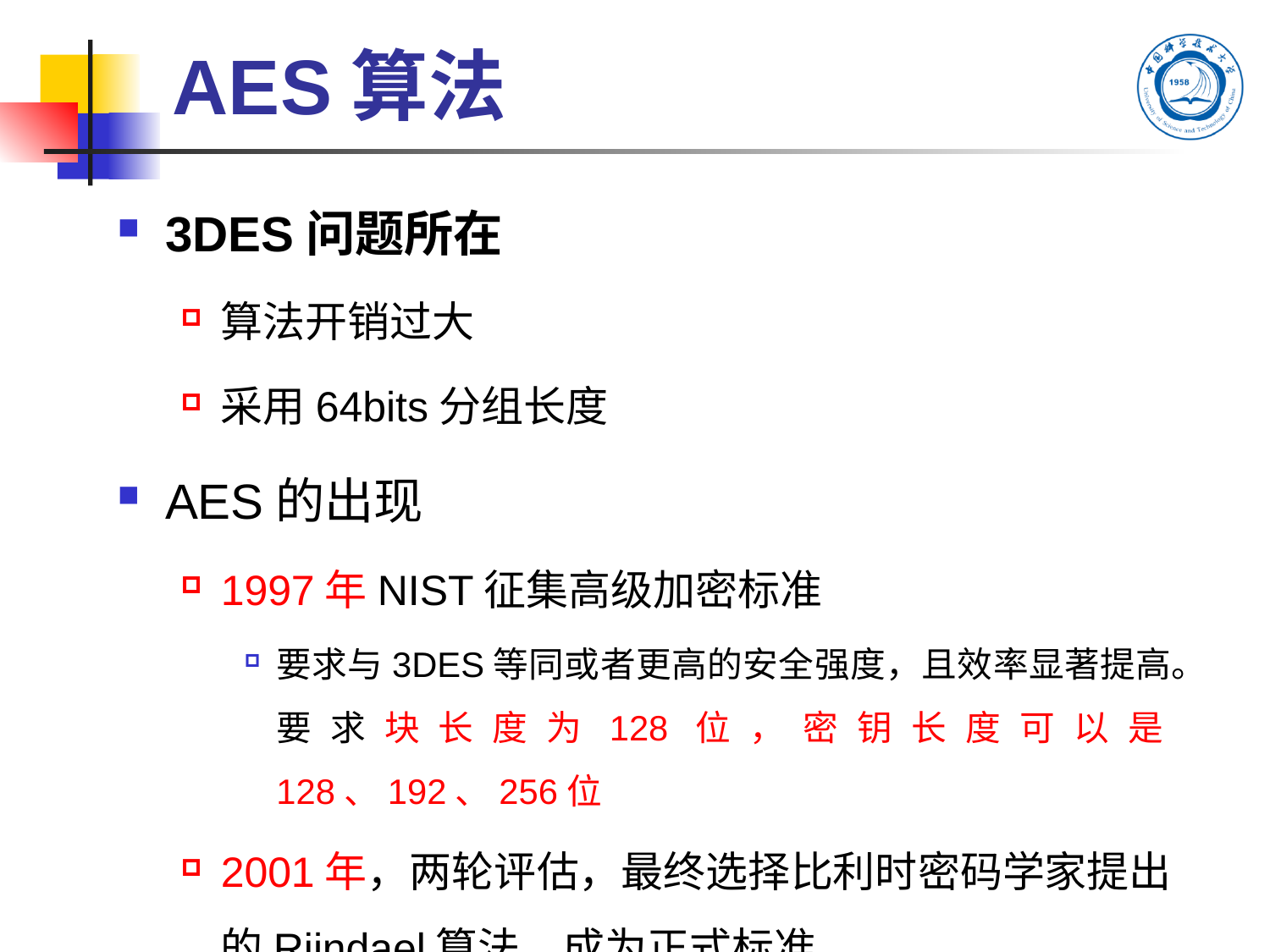

# AES算法
3DES问题所在
算法开销过大
采用64bits分组长度
AES的出现
1997年NIST征集高级加密标准
要求与3DES等同或者更高的安全强度，且效率显著提高。要求块长度为128位，密钥长度可以是128、192、256位
2001年，两轮评估，最终选择比利时密码学家提出的Rijndael算法，成为正式标准。